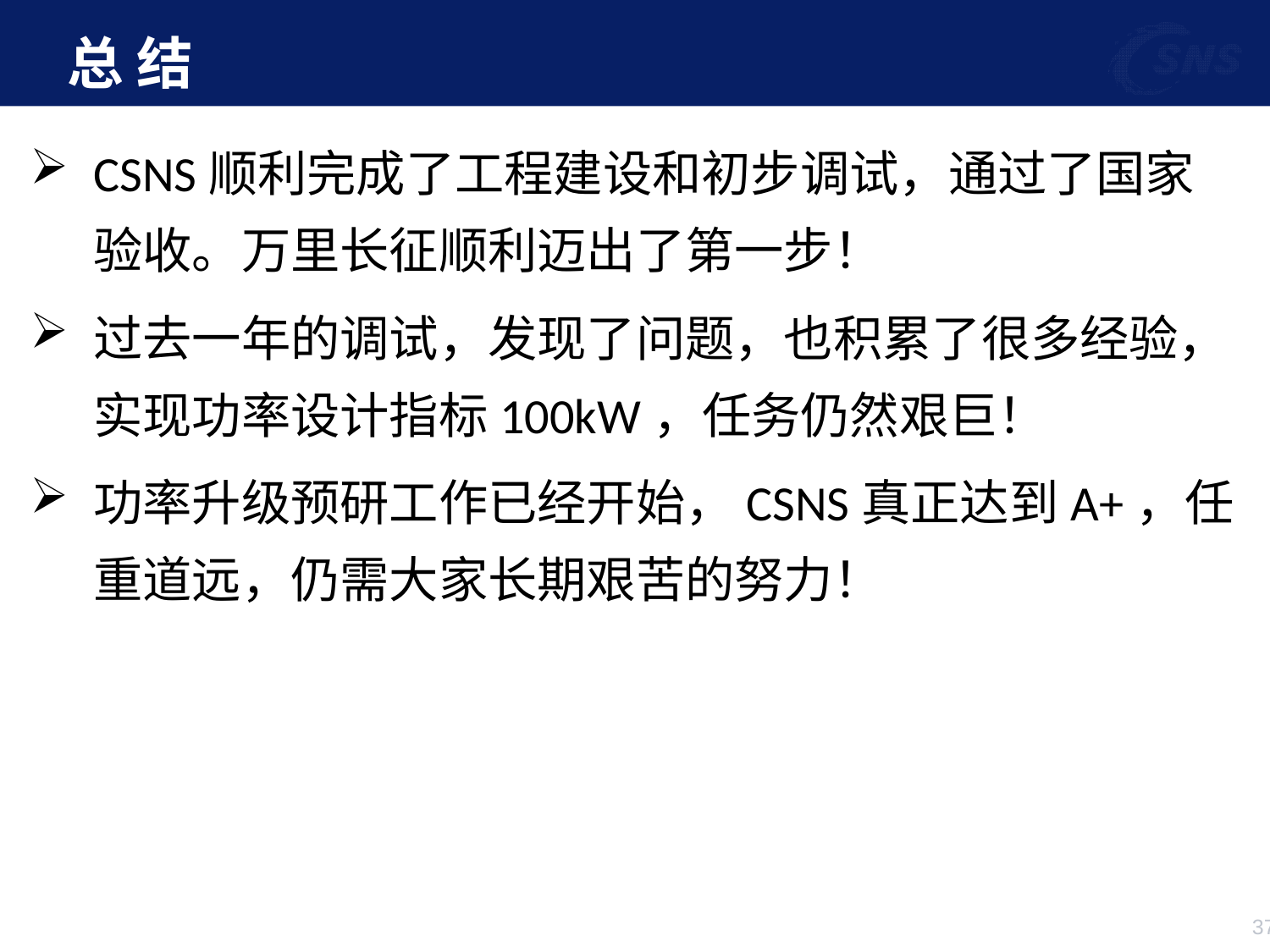

# 总 结
CSNS顺利完成了工程建设和初步调试，通过了国家验收。万里长征顺利迈出了第一步！
过去一年的调试，发现了问题，也积累了很多经验，实现功率设计指标100kW，任务仍然艰巨！
功率升级预研工作已经开始，CSNS真正达到A+，任重道远，仍需大家长期艰苦的努力！